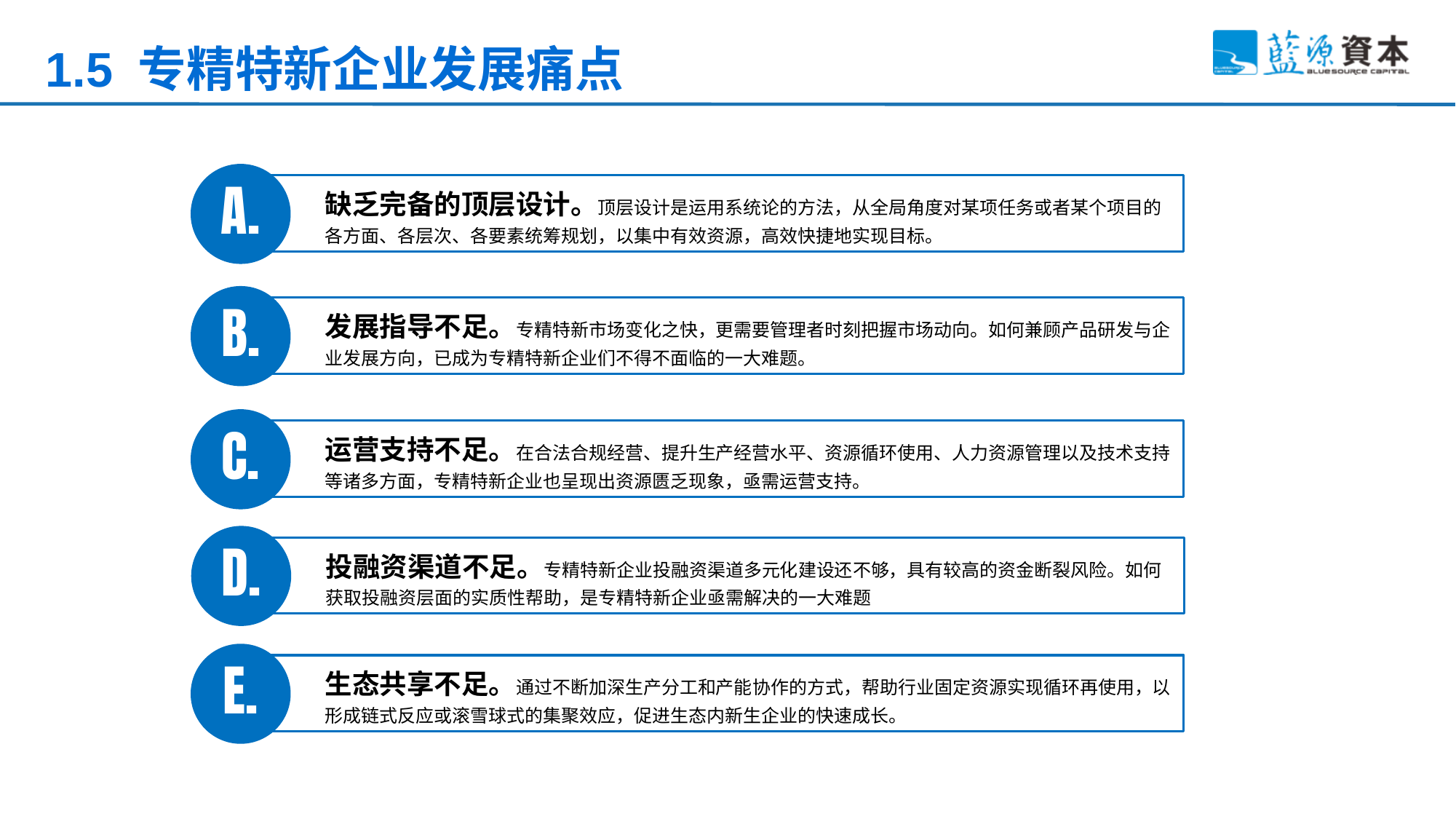

# 1.5 专精特新企业发展痛点

A.
缺乏完备的顶层设计。顶层设计是运用系统论的方法，从全局角度对某项任务或者某个项目的各方面、各层次、各要素统筹规划，以集中有效资源，高效快捷地实现目标。

B.
发展指导不足。专精特新市场变化之快，更需要管理者时刻把握市场动向。如何兼顾产品研发与企业发展方向，已成为专精特新企业们不得不面临的一大难题。

C.
运营支持不足。在合法合规经营、提升生产经营水平、资源循环使用、人力资源管理以及技术支持等诸多方面，专精特新企业也呈现出资源匮乏现象，亟需运营支持。

D.
投融资渠道不足。专精特新企业投融资渠道多元化建设还不够，具有较高的资金断裂风险。如何获取投融资层面的实质性帮助，是专精特新企业亟需解决的一大难题

E.
生态共享不足。通过不断加深生产分工和产能协作的方式，帮助行业固定资源实现循环再使用，以形成链式反应或滚雪球式的集聚效应，促进生态内新生企业的快速成长。